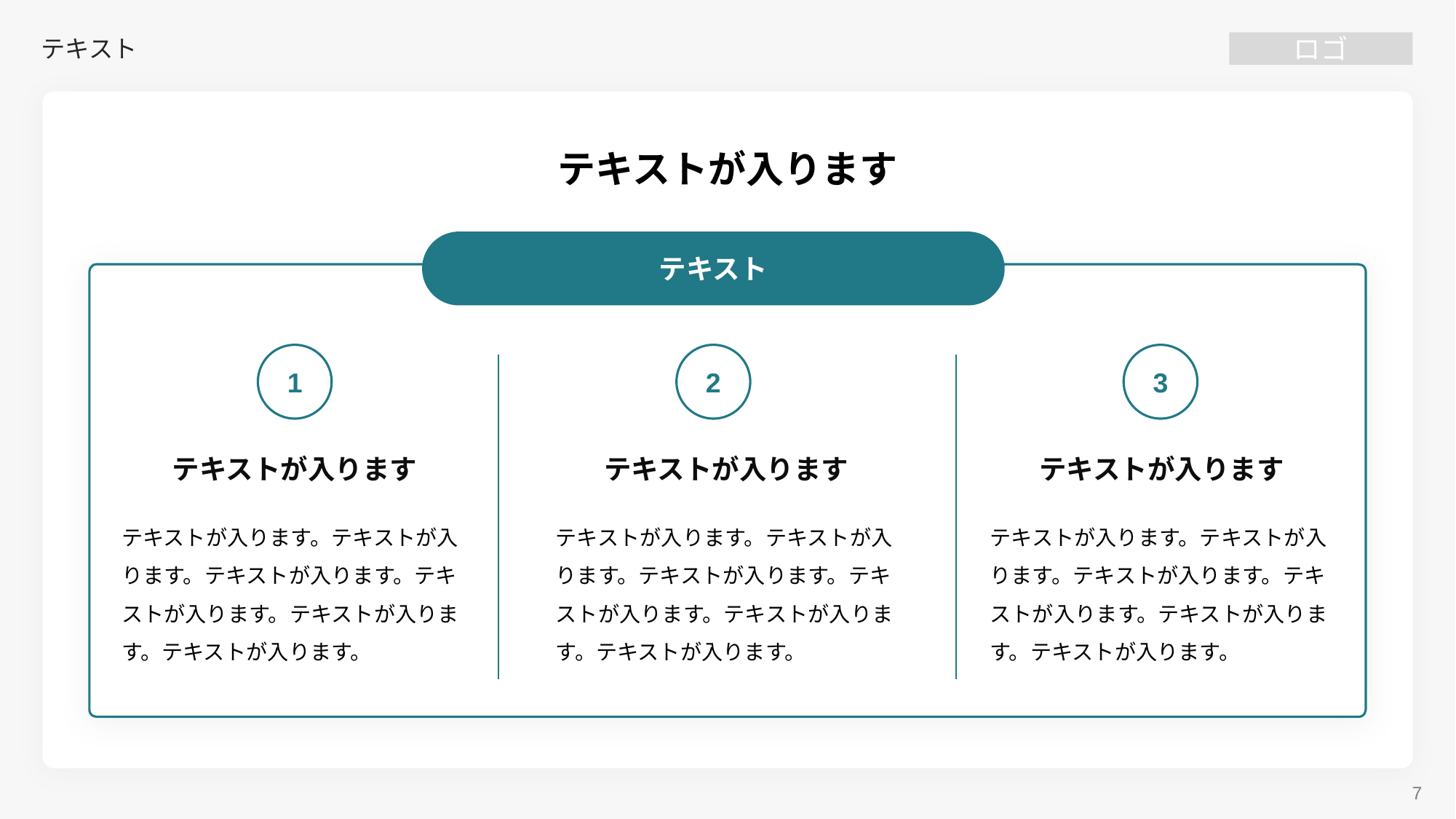

# テキスト
テキストが入ります
テキスト

1
2
3
テキストが入ります
テキストが入ります
テキストが入ります
テキストが入ります。テキストが入ります。テキストが入ります。テキストが入ります。テキストが入ります。テキストが入ります。
テキストが入ります。テキストが入ります。テキストが入ります。テキストが入ります。テキストが入ります。テキストが入ります。
テキストが入ります。テキストが入ります。テキストが入ります。テキストが入ります。テキストが入ります。テキストが入ります。